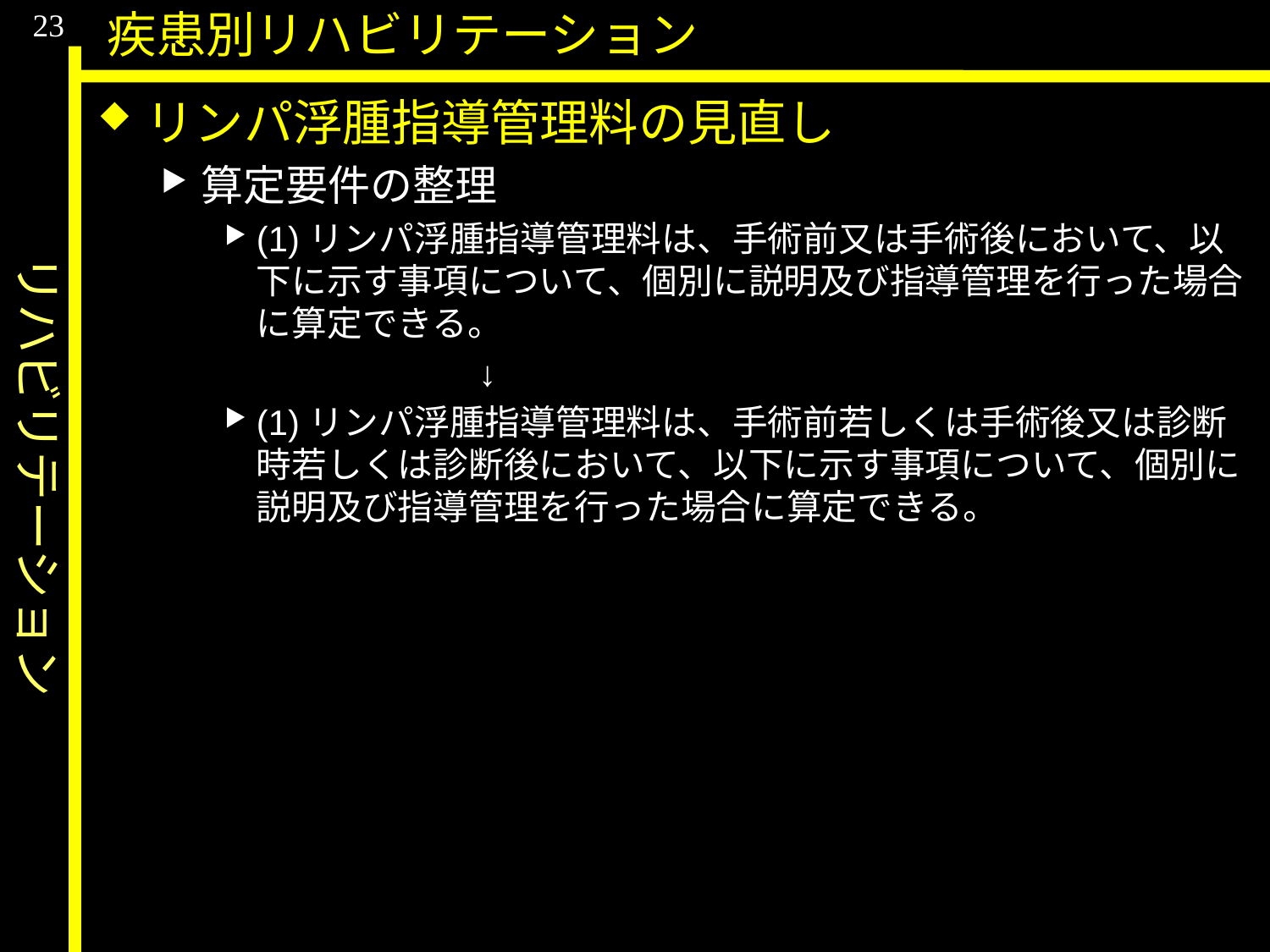

リハビリテーション
23
疾患別リハビリテーション

リンパ浮腫指導管理料の見直し
算定要件の整理
(1)リンパ浮腫指導管理料は、手術前又は手術後において、以下に示す事項について、個別に説明及び指導管理を行った場合に算定できる。
		↓
(1)リンパ浮腫指導管理料は、手術前若しくは手術後又は診断時若しくは診断後において、以下に示す事項について、個別に説明及び指導管理を行った場合に算定できる。